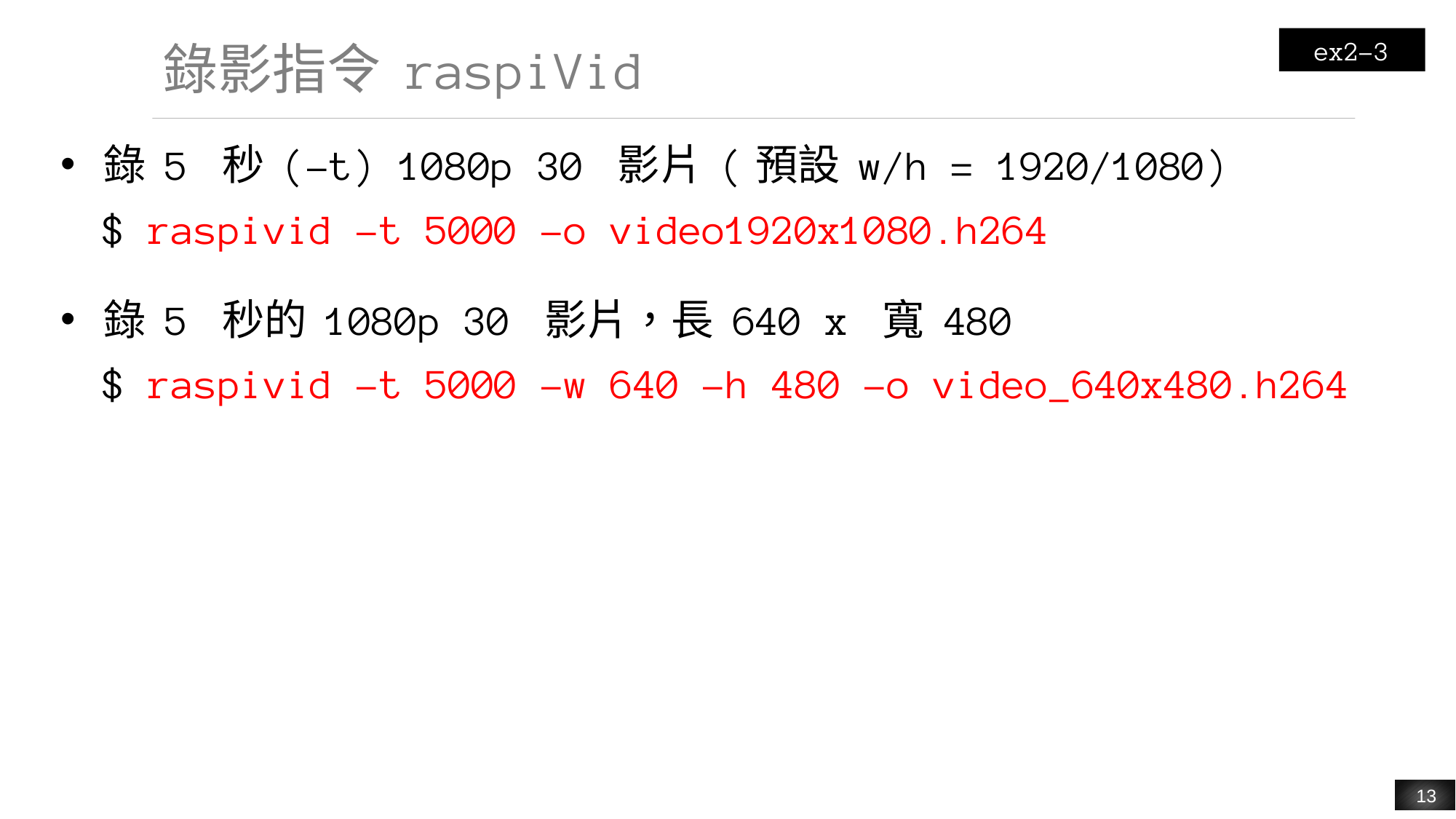

ex2-3
# 錄影指令 raspiVid
錄 5 秒 (-t) 1080p 30 影片 (預設 w/h = 1920/1080)
$ raspivid -t 5000 -o video1920x1080.h264
錄 5 秒的 1080p 30 影片，長 640 x 寬 480
$ raspivid -t 5000 -w 640 -h 480 -o video_640x480.h264